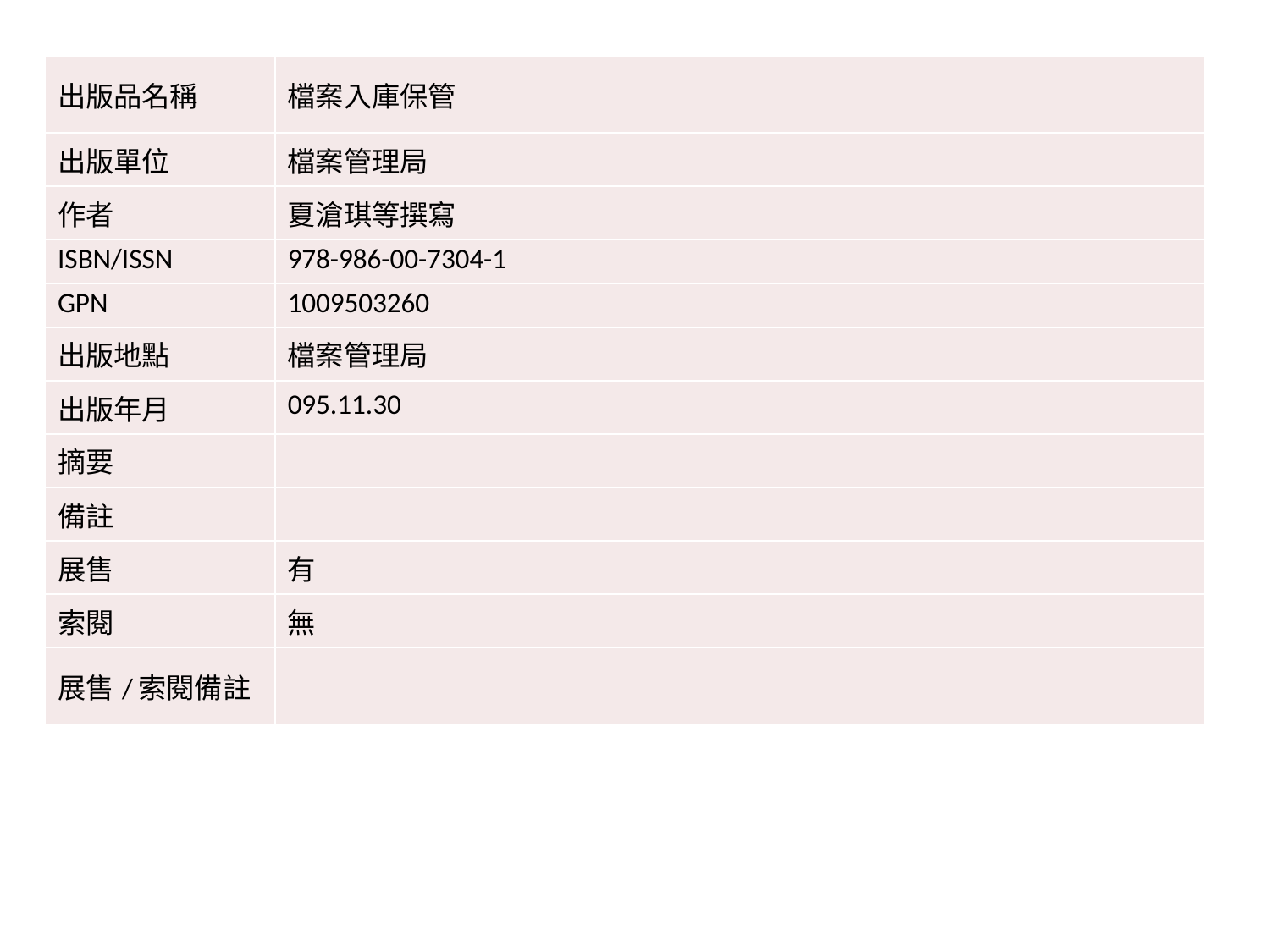

| 出版品名稱 | 檔案入庫保管 |
| --- | --- |
| 出版單位 | 檔案管理局 |
| 作者 | 夏滄琪等撰寫 |
| ISBN/ISSN | 978-986-00-7304-1 |
| GPN | 1009503260 |
| 出版地點 | 檔案管理局 |
| 出版年月 | 095.11.30 |
| 摘要 |  |
| 備註 |  |
| 展售 | 有 |
| 索閱 | 無 |
| 展售/索閱備註 |  |